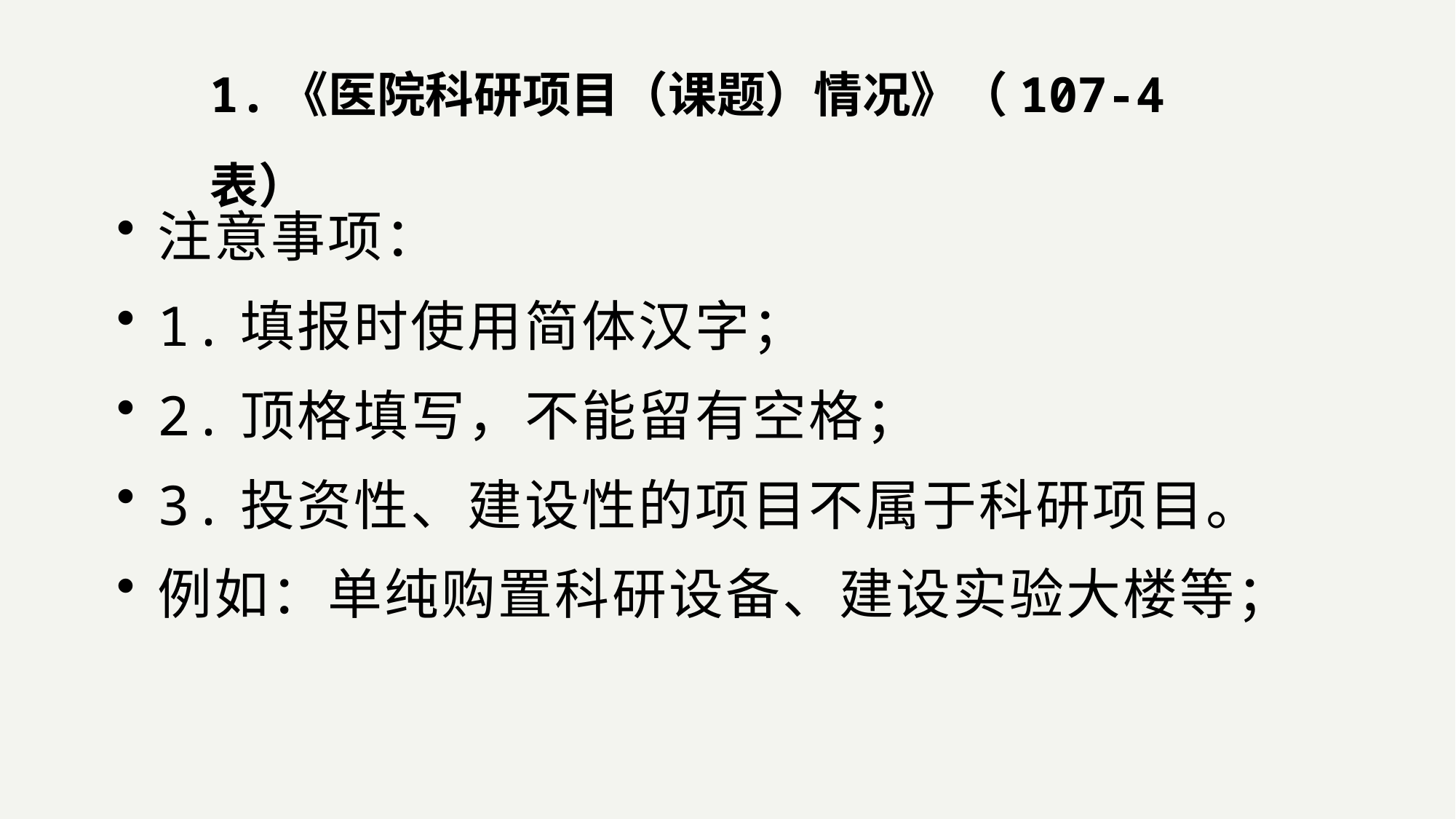

1.《医院科研项目（课题）情况》（107-4表）
注意事项：
1.填报时使用简体汉字；
2.顶格填写，不能留有空格；
3.投资性、建设性的项目不属于科研项目。
例如：单纯购置科研设备、建设实验大楼等；